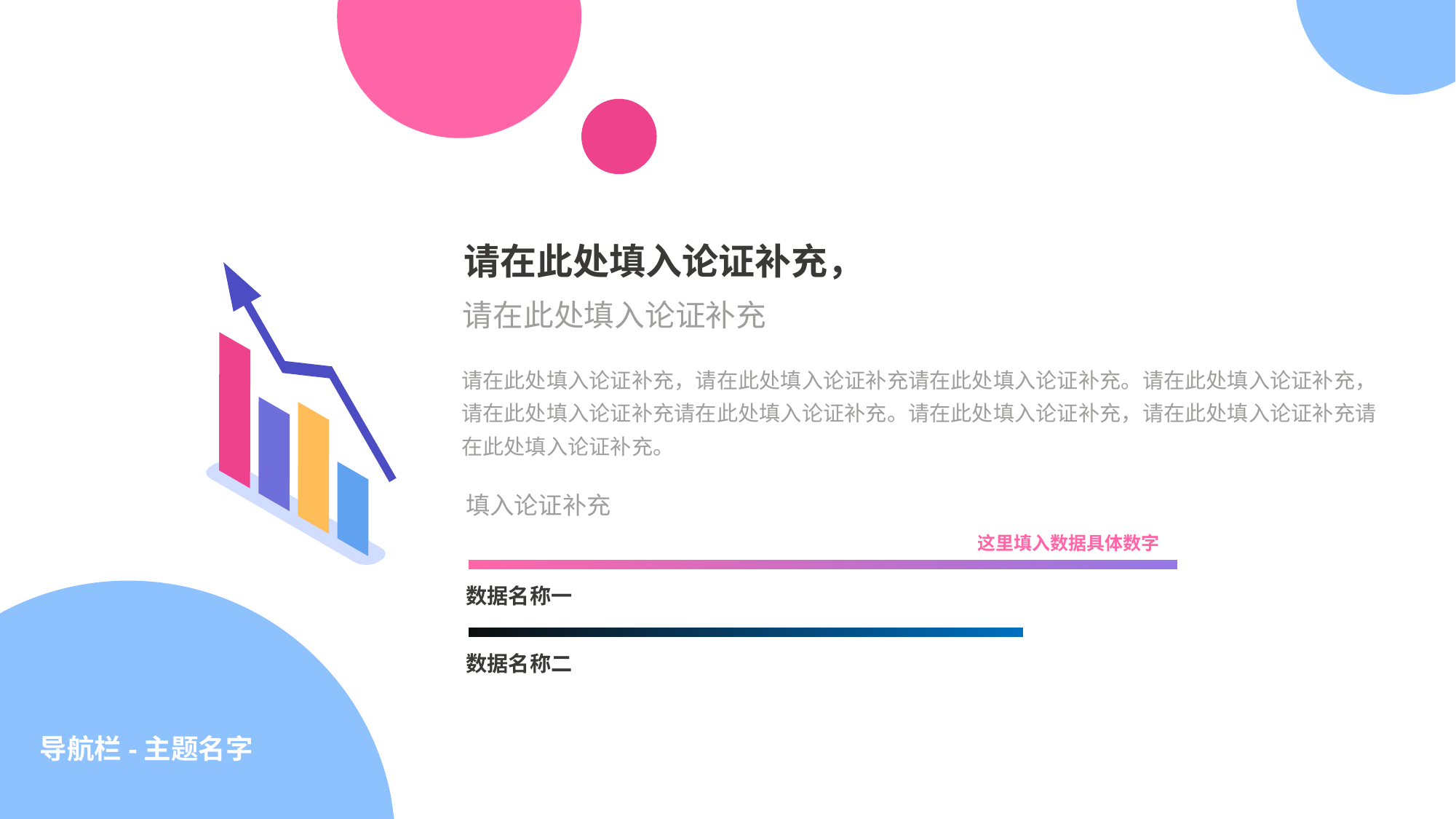

请在此处填入论证补充，

请在此处填入论证补充
请在此处填入论证补充，请在此处填入论证补充请在此处填入论证补充。请在此处填入论证补充，请在此处填入论证补充请在此处填入论证补充。请在此处填入论证补充，请在此处填入论证补充请在此处填入论证补充。

填入论证补充
这里填入数据具体数字

数据名称一

数据名称二
导航栏-主题名字